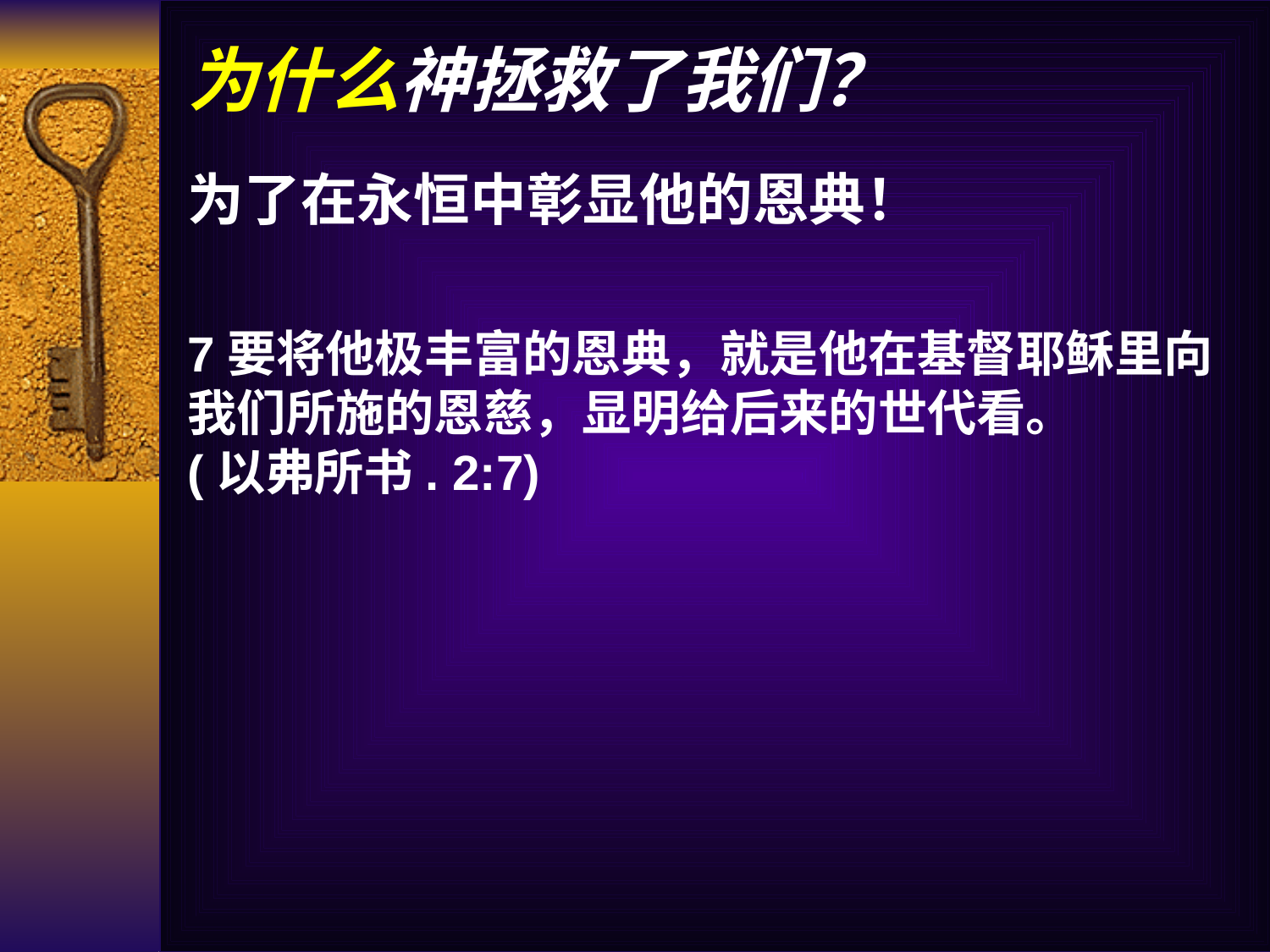

# 为什么神拯救了我们？
为了在永恒中彰显他的恩典！
7要将他极丰富的恩典，就是他在基督耶稣里向我们所施的恩慈，显明给后来的世代看。
(以弗所书. 2:7)